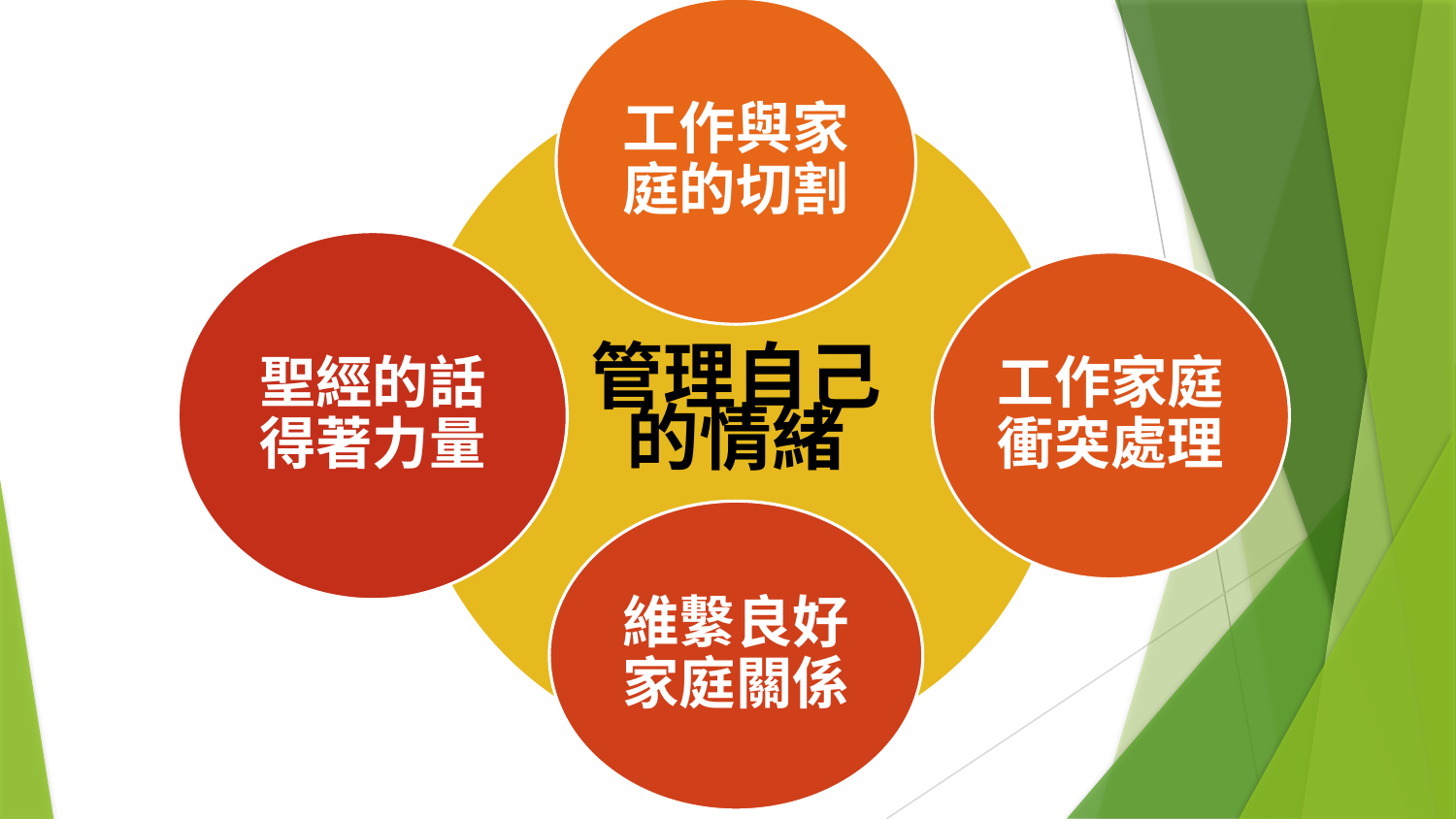

管理自己
的情緒

工作與家庭的切割

工作家庭衝突處理

維繫良好家庭關係

聖經的話得著力量